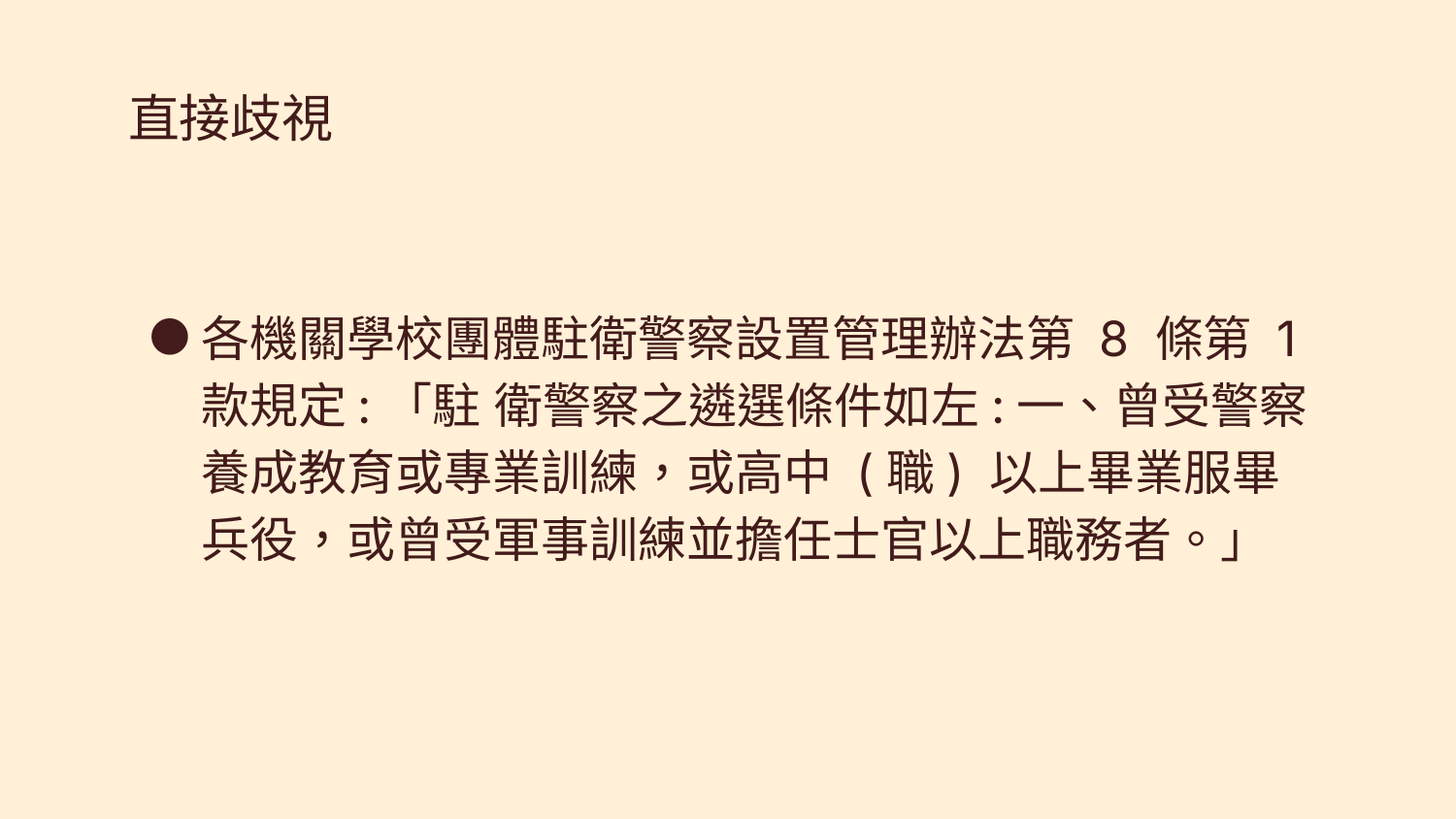

# 直接歧視
各機關學校團體駐衛警察設置管理辦法第 8 條第 1 款規定:「駐 衛警察之遴選條件如左:一、曾受警察養成教育或專業訓練，或高中 (職) 以上畢業服畢兵役，或曾受軍事訓練並擔任士官以上職務者。」